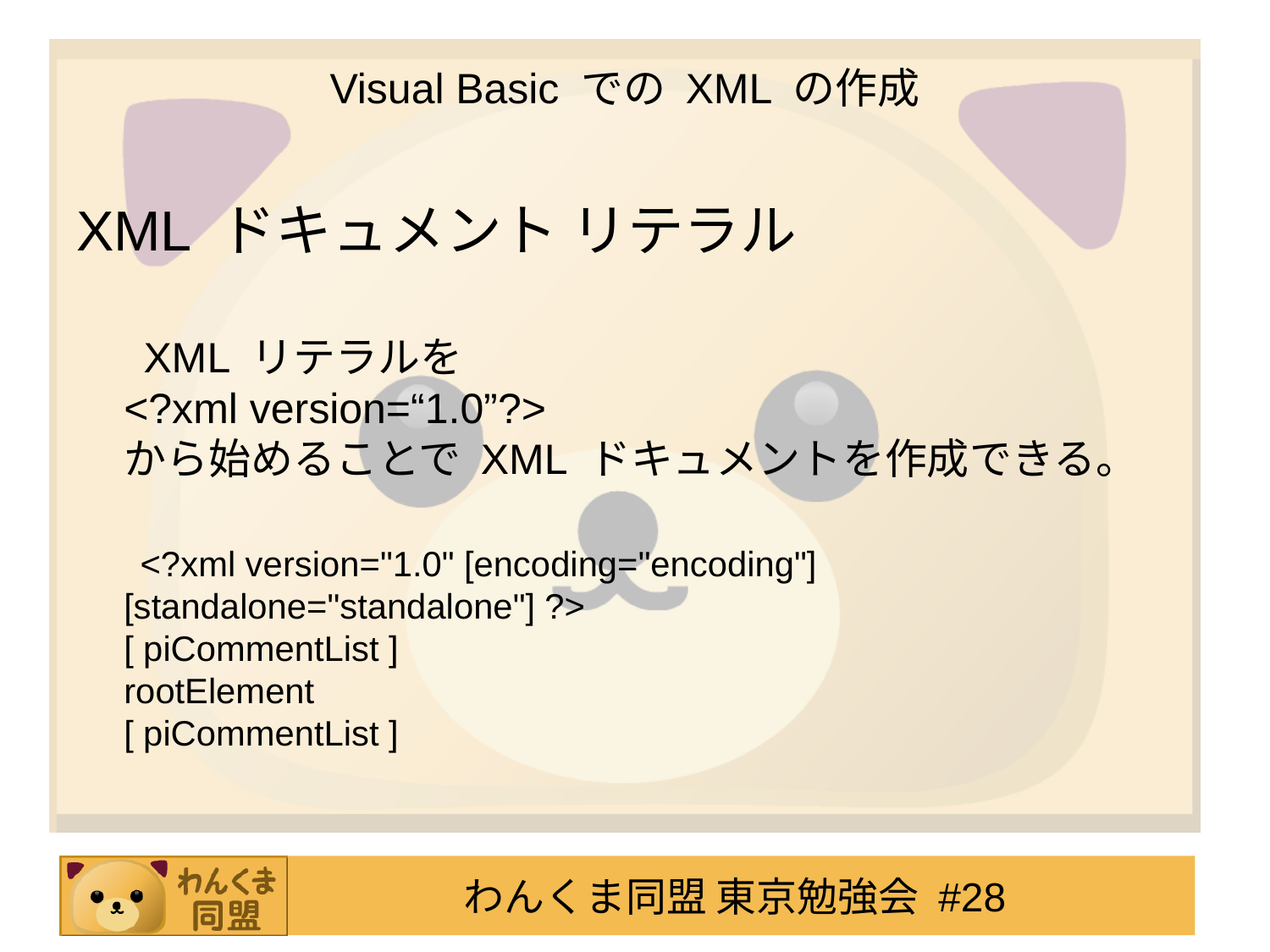

# Visual Basic での XML の作成
XML ドキュメント リテラル
 XML リテラルを
<?xml version=“1.0”?>
から始めることで XML ドキュメントを作成できる。
 <?xml version="1.0" [encoding="encoding"] [standalone="standalone"] ?>
[ piCommentList ]
rootElement
[ piCommentList ]